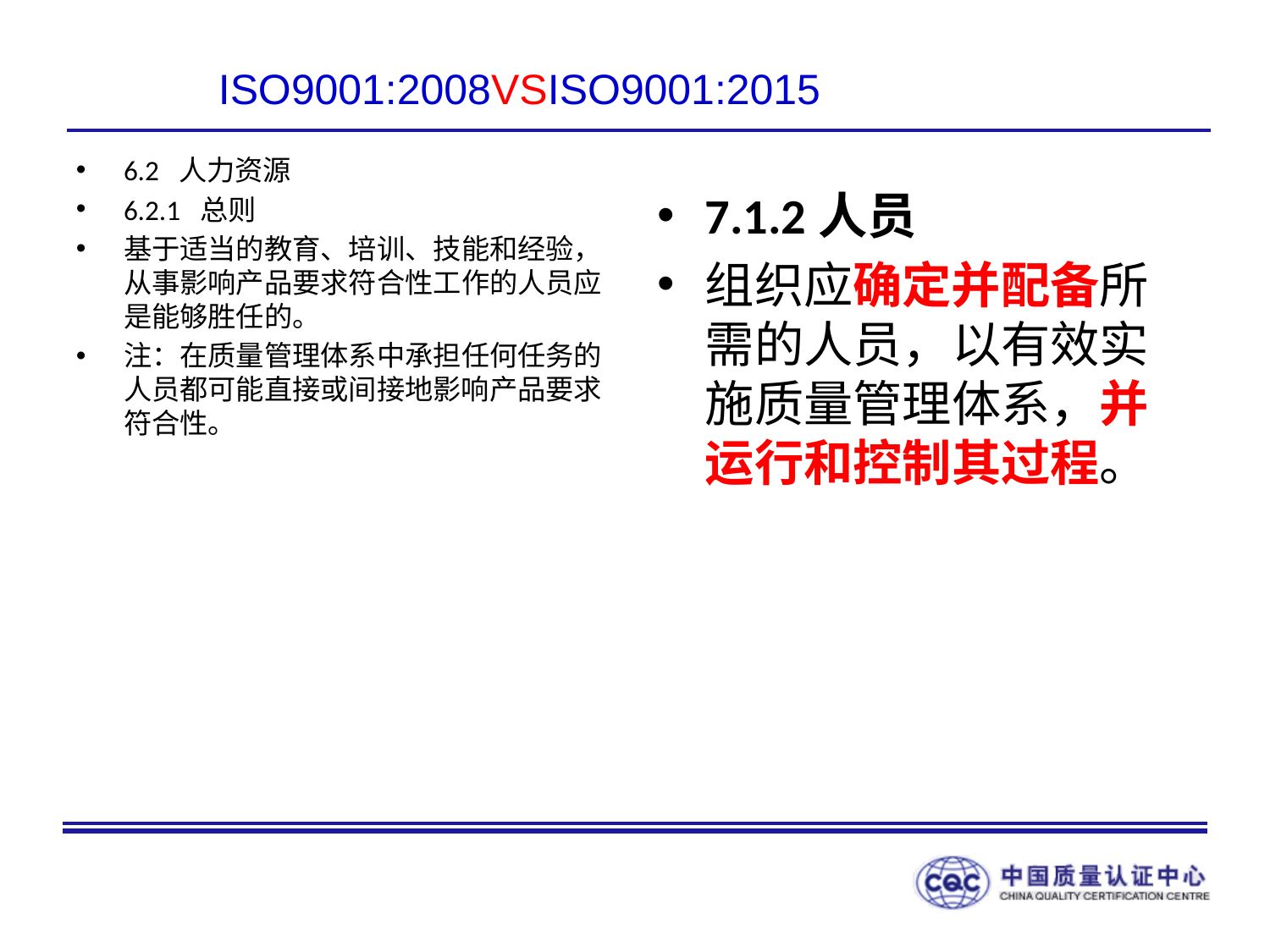

# ISO9001:2008VSISO9001:2015
6.2  人力资源
6.2.1  总则
基于适当的教育、培训、技能和经验，从事影响产品要求符合性工作的人员应是能够胜任的。
注：在质量管理体系中承担任何任务的人员都可能直接或间接地影响产品要求符合性。

7.1.2人员
组织应确定并配备所需的人员，以有效实施质量管理体系，并运行和控制其过程。